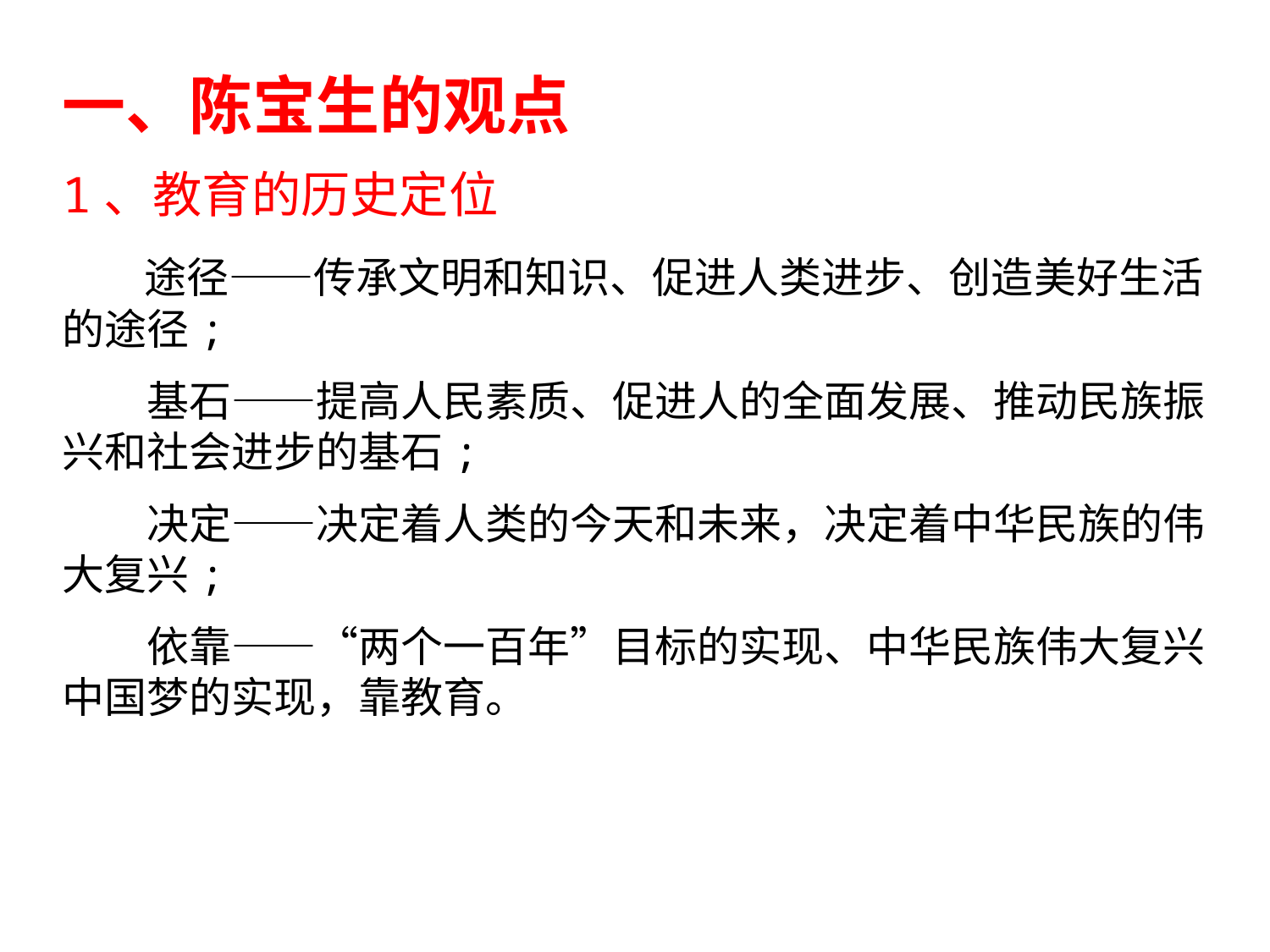

一、陈宝生的观点
1、教育的历史定位
　   途径——传承文明和知识、促进人类进步、创造美好生活的途径;
　　基石——提高人民素质、促进人的全面发展、推动民族振兴和社会进步的基石;
　　决定——决定着人类的今天和未来，决定着中华民族的伟大复兴;
　　依靠——“两个一百年”目标的实现、中华民族伟大复兴中国梦的实现，靠教育。